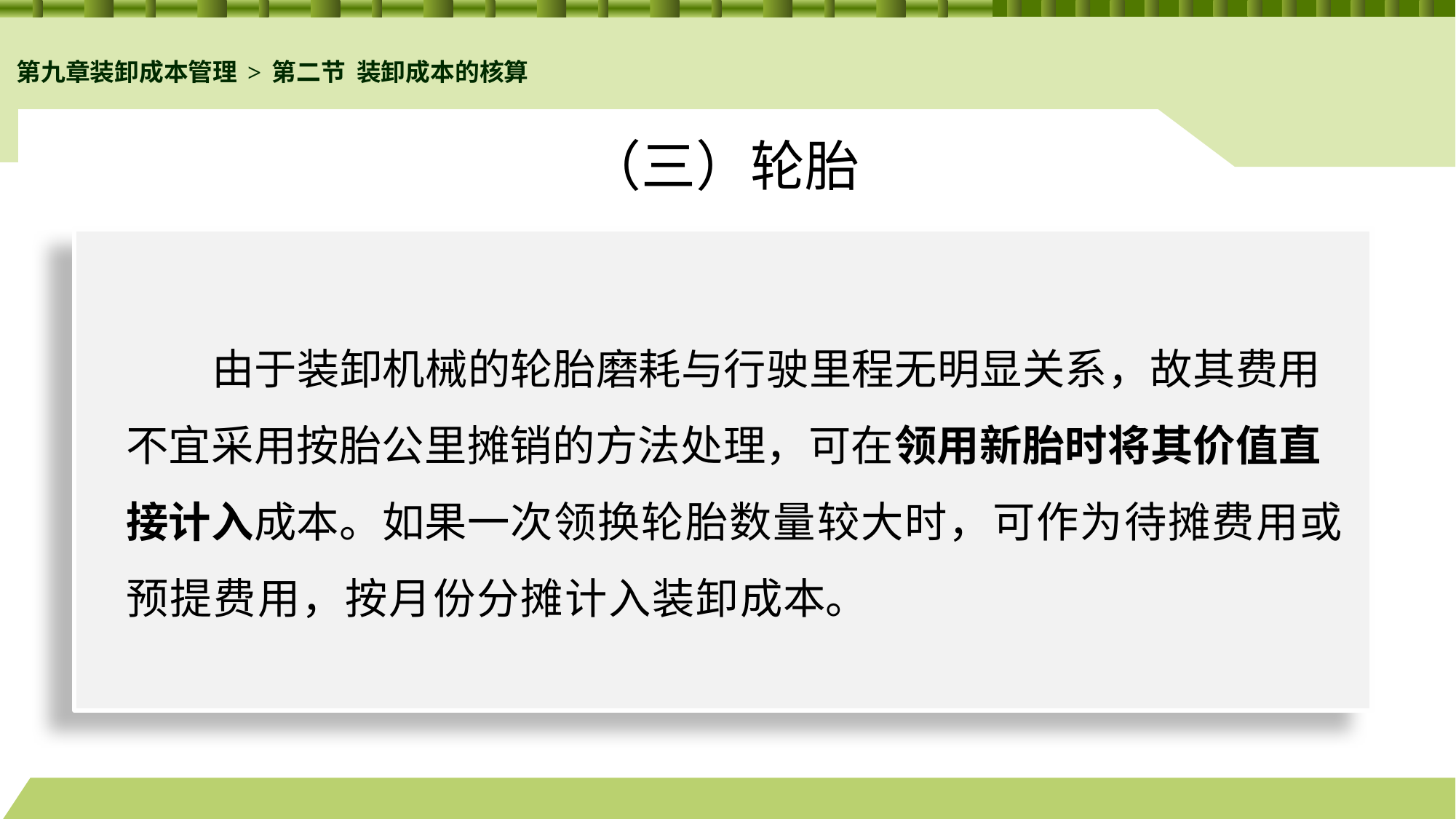

第九章装卸成本管理>第二节  装卸成本的核算
# （三）轮胎
由于装卸机械的轮胎磨耗与行驶里程无明显关系，故其费用不宜采用按胎公里摊销的方法处理，可在领用新胎时将其价值直接计入成本。如果一次领换轮胎数量较大时，可作为待摊费用或预提费用，按月份分摊计入装卸成本。